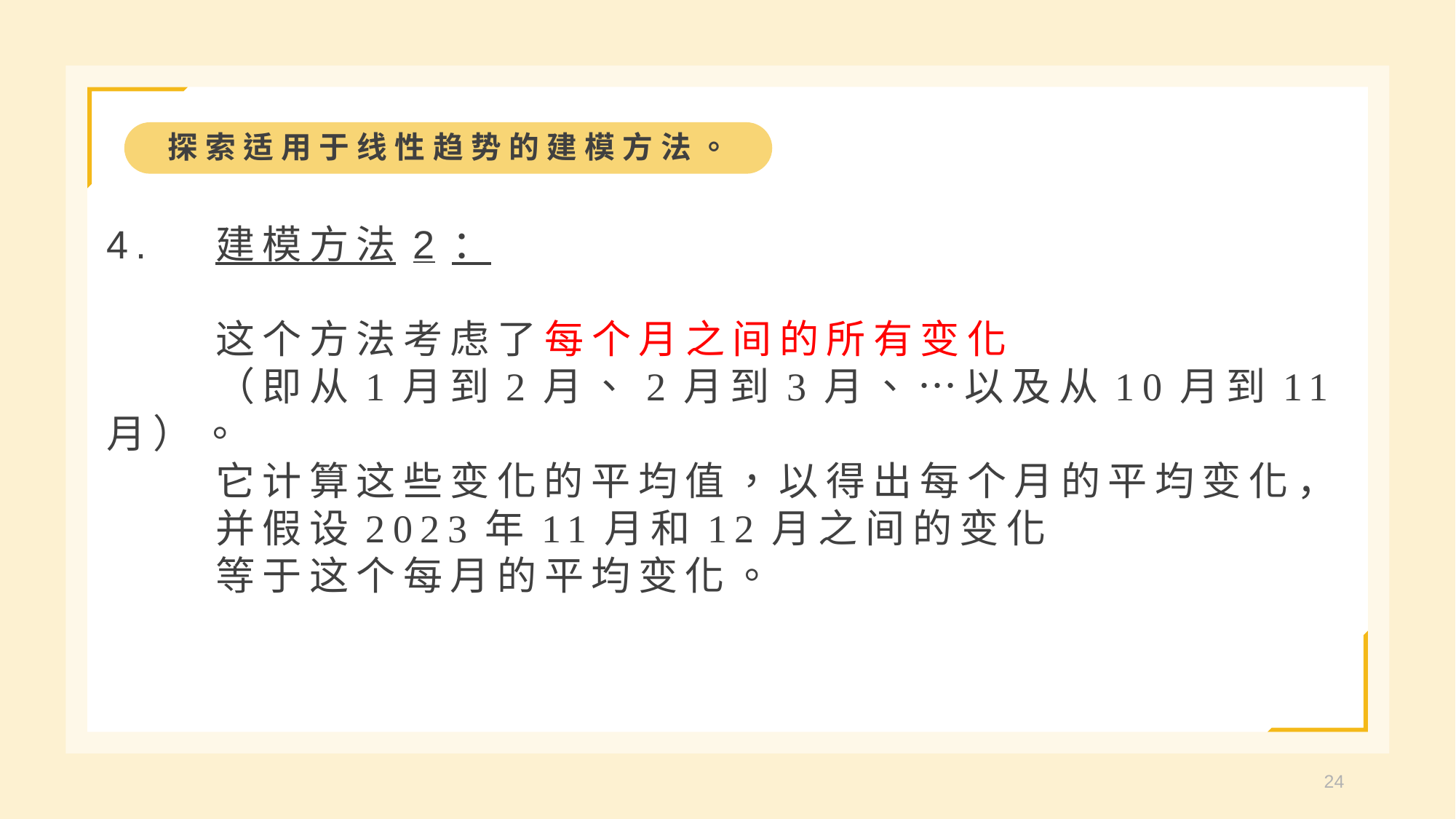

探索适用于线性趋势的建模方法。
4.	建模方法2：

	这个方法考虑了每个月之间的所有变化
	（即从1月到2月、2月到3月、…以及从10月到11月）。
	它计算这些变化的平均值，以得出每个月的平均变化，
	并假设2023年11月和12月之间的变化
	等于这个每月的平均变化。
24